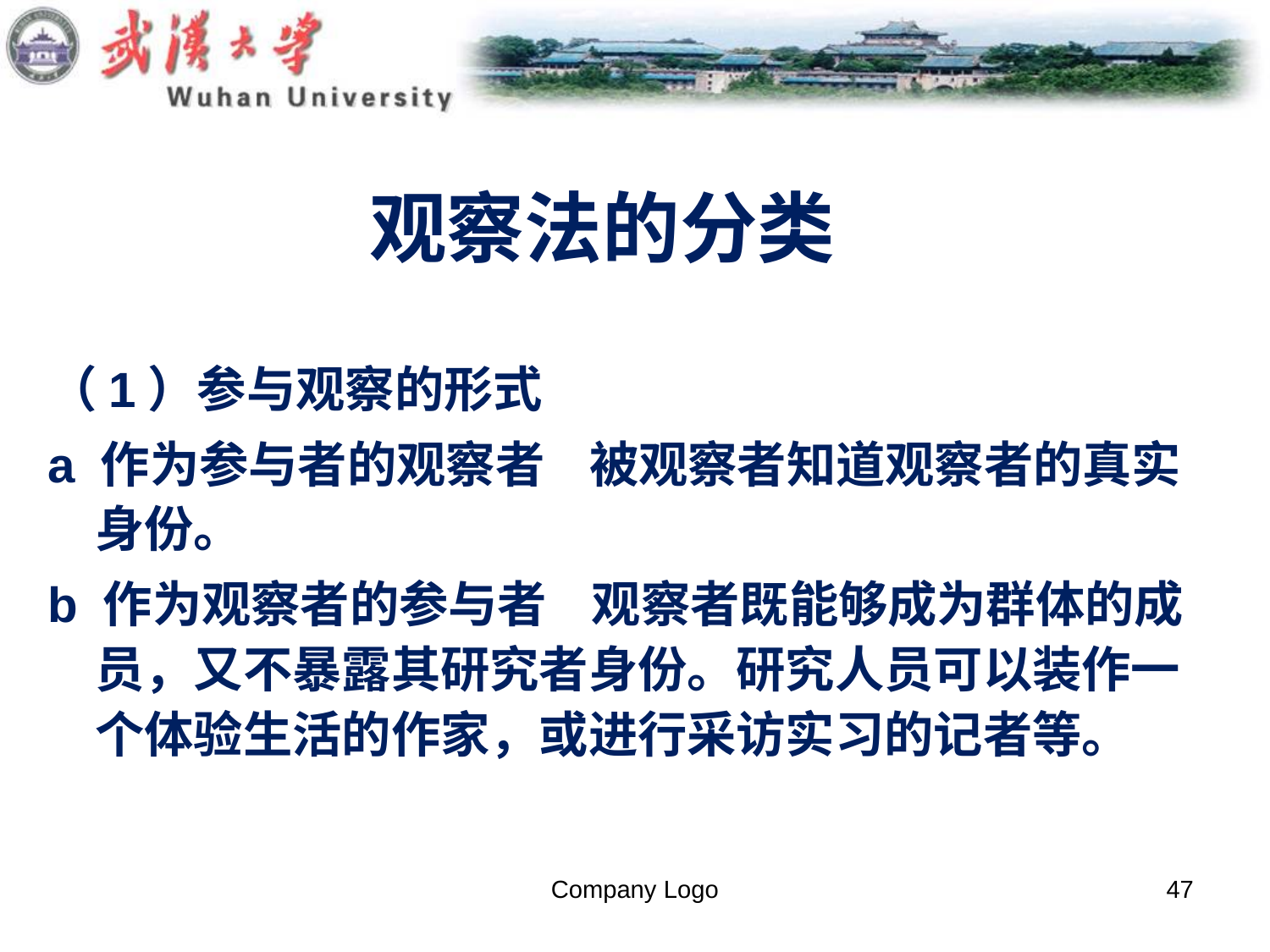

# 观察法的分类
（1）参与观察的形式
a 作为参与者的观察者    被观察者知道观察者的真实身份。
b 作为观察者的参与者    观察者既能够成为群体的成员，又不暴露其研究者身份。研究人员可以装作一个体验生活的作家，或进行采访实习的记者等。

Company Logo
47